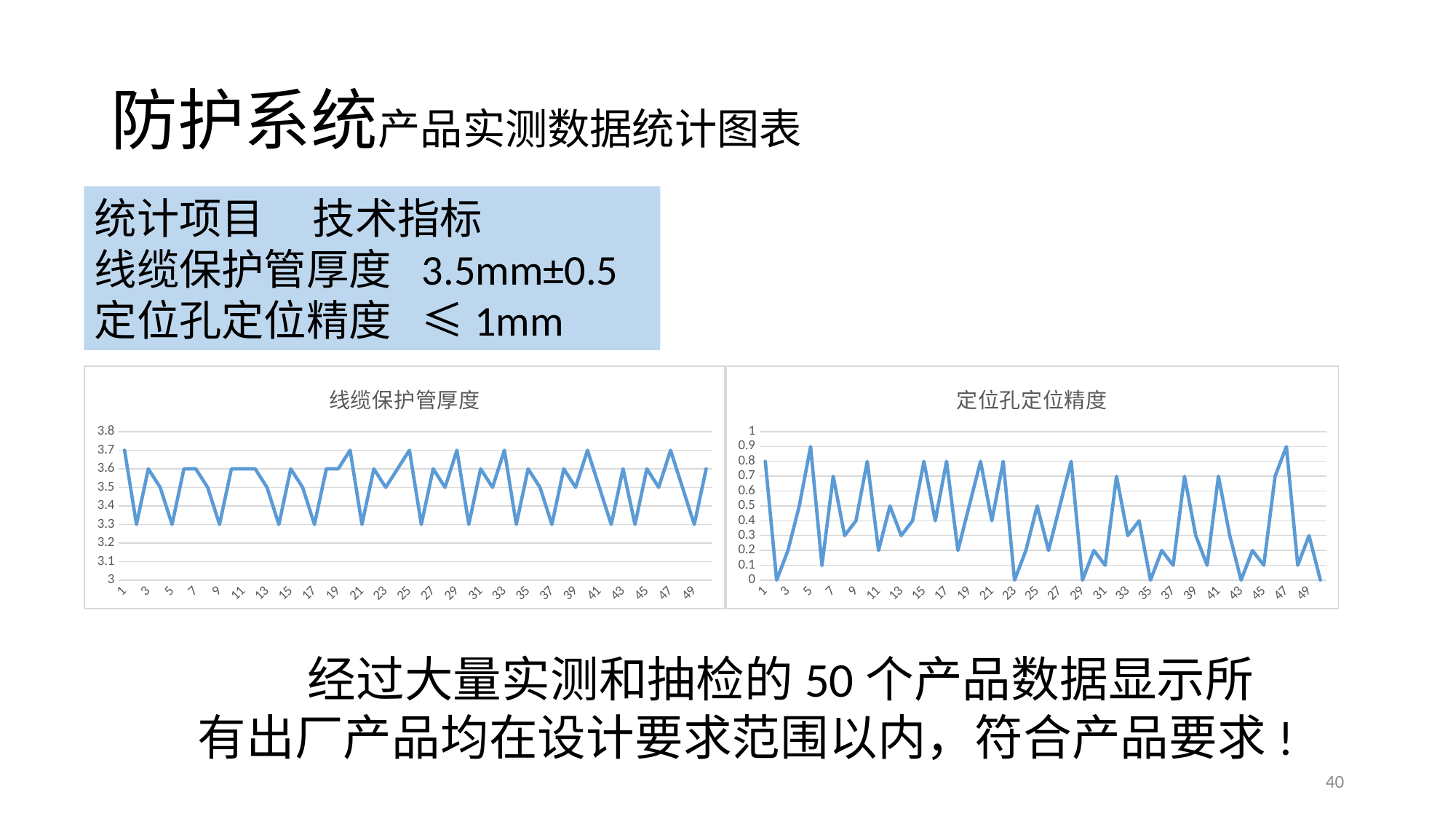

# 防护系统产品实测数据统计图表
统计项目	技术指标
线缆保护管厚度	3.5mm±0.5
定位孔定位精度	≤1mm

### Chart:

| Category | 线缆保护管厚度 |
|---|---|

### Chart:

| Category | 定位孔定位精度 |
|---|---|
         经过大量实测和抽检的50个产品数据显示所有出厂产品均在设计要求范围以内，符合产品要求!
40